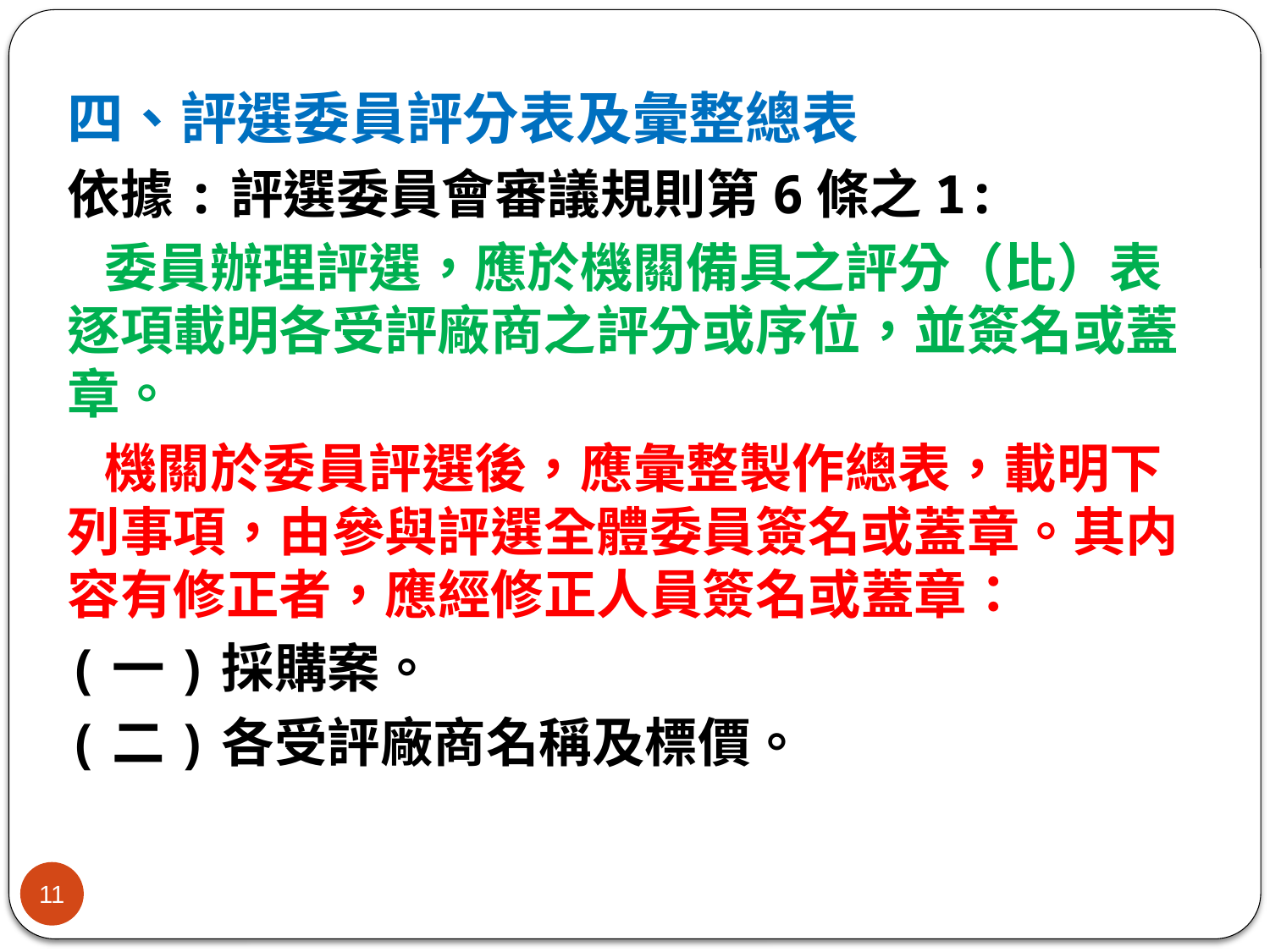

四、評選委員評分表及彙整總表
依據:評選委員會審議規則第6條之1:
  委員辦理評選，應於機關備具之評分（比）表逐項載明各受評廠商之評分或序位，並簽名或蓋章。
  機關於委員評選後，應彙整製作總表，載明下列事項，由參與評選全體委員簽名或蓋章。其内容有修正者，應經修正人員簽名或蓋章：
(一)採購案。
(二)各受評廠商名稱及標價。

11